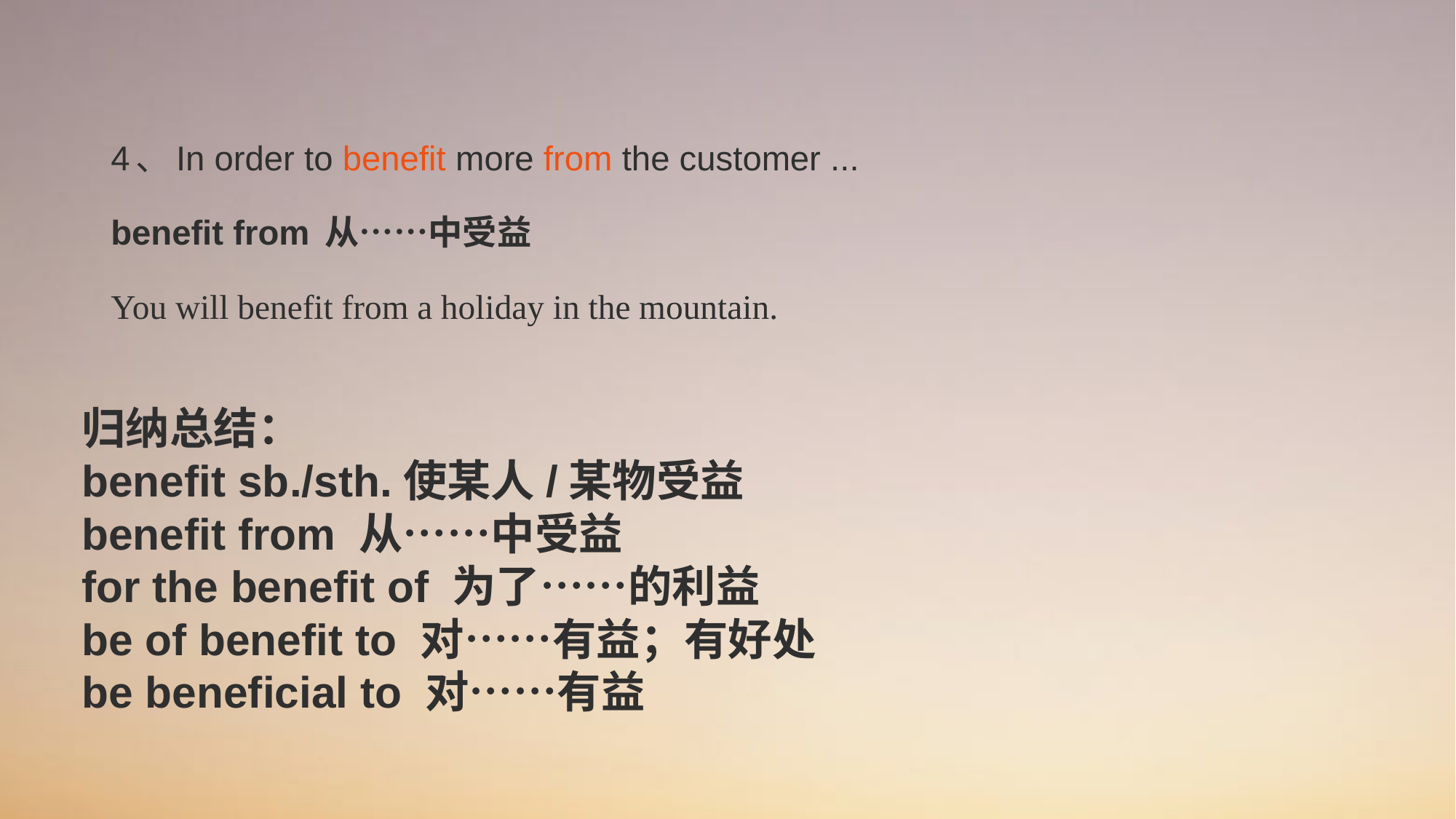

# 4、In order to benefit more from the customer ... benefit from 从……中受益 You will benefit from a holiday in the mountain.
归纳总结：
benefit sb./sth.使某人/某物受益
benefit from 从……中受益
for the benefit of 为了……的利益
be of benefit to 对……有益；有好处
be beneficial to 对……有益